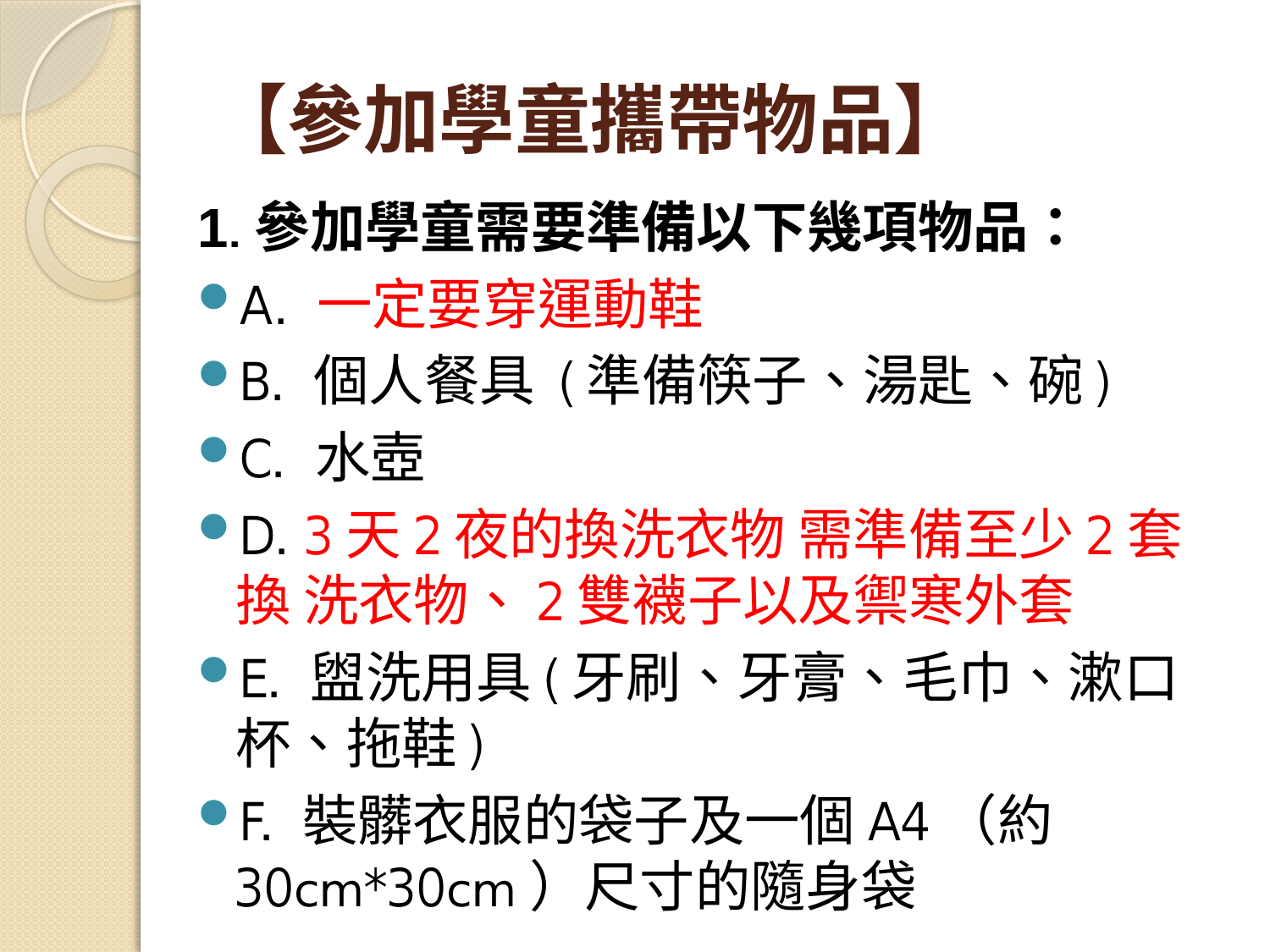

# 【參加學童攜帶物品】
1.參加學童需要準備以下幾項物品：
A. 一定要穿運動鞋
B. 個人餐具 (準備筷子、湯匙、碗)
C. 水壺
D. 3天2夜的換洗衣物 需準備至少2套換 洗衣物、2雙襪子以及禦寒外套
E. 盥洗用具(牙刷、牙膏、毛巾、漱口杯、拖鞋)
F. 裝髒衣服的袋子及一個A4（約30cm*30cm）尺寸的隨身袋